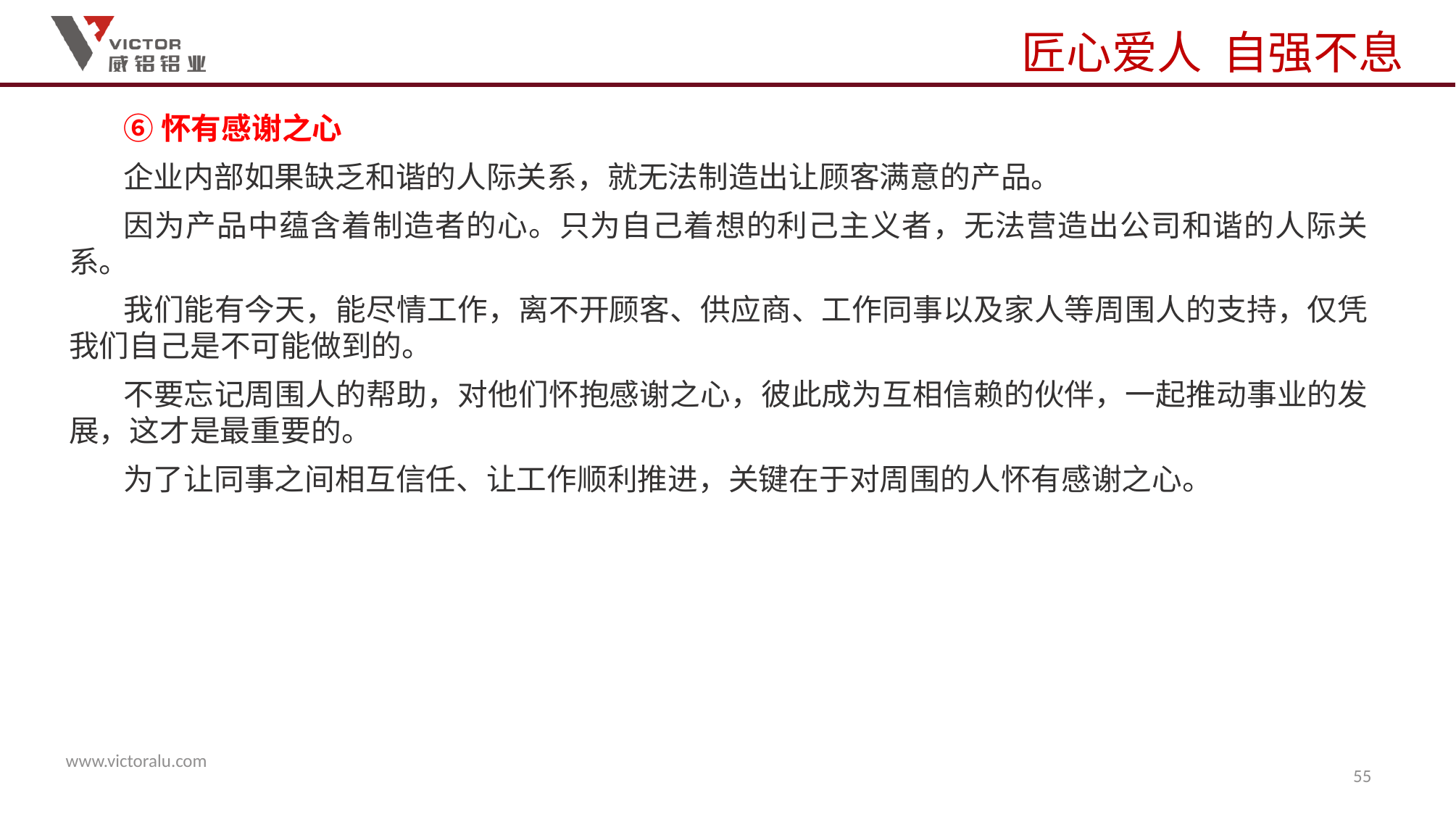

⑥怀有感谢之心
企业内部如果缺乏和谐的人际关系，就无法制造出让顾客满意的产品。
因为产品中蕴含着制造者的心。只为自己着想的利己主义者，无法营造出公司和谐的人际关系。
我们能有今天，能尽情工作，离不开顾客、供应商、工作同事以及家人等周围人的支持，仅凭我们自己是不可能做到的。
不要忘记周围人的帮助，对他们怀抱感谢之心，彼此成为互相信赖的伙伴，一起推动事业的发展，这才是最重要的。
为了让同事之间相互信任、让工作顺利推进，关键在于对周围的人怀有感谢之心。
55